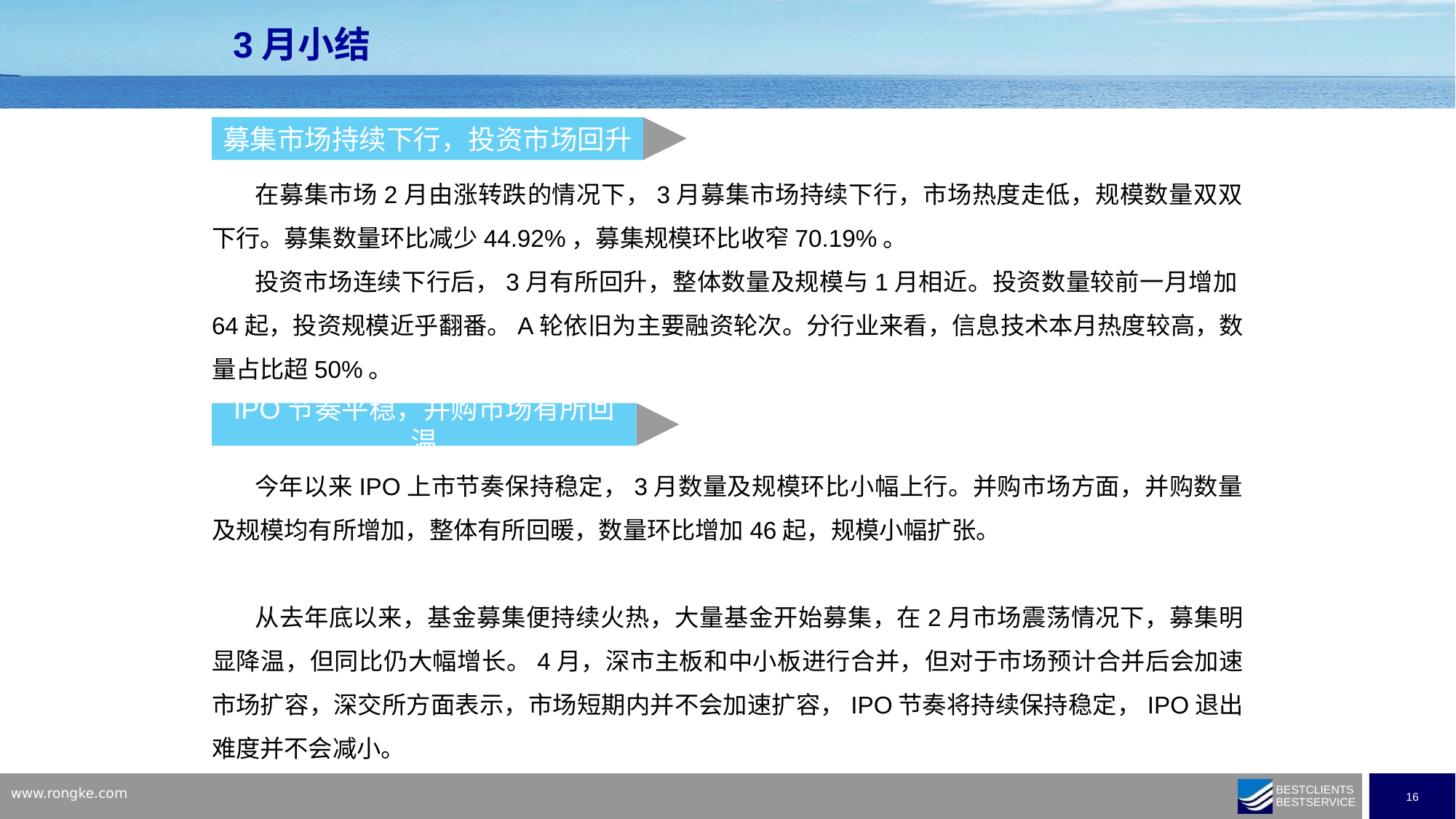

3月小结
募集市场持续下行，投资市场回升

在募集市场2月由涨转跌的情况下，3月募集市场持续下行，市场热度走低，规模数量双双下行。募集数量环比减少44.92%，募集规模环比收窄70.19%。
投资市场连续下行后，3月有所回升，整体数量及规模与1月相近。投资数量较前一月增加64起，投资规模近乎翻番。A轮依旧为主要融资轮次。分行业来看，信息技术本月热度较高，数量占比超50%。
IPO节奏平稳，并购市场有所回温

今年以来IPO上市节奏保持稳定，3月数量及规模环比小幅上行。并购市场方面，并购数量及规模均有所增加，整体有所回暖，数量环比增加46起，规模小幅扩张。

从去年底以来，基金募集便持续火热，大量基金开始募集，在2月市场震荡情况下，募集明显降温，但同比仍大幅增长。4月，深市主板和中小板进行合并，但对于市场预计合并后会加速市场扩容，深交所方面表示，市场短期内并不会加速扩容，IPO节奏将持续保持稳定，IPO退出难度并不会减小。